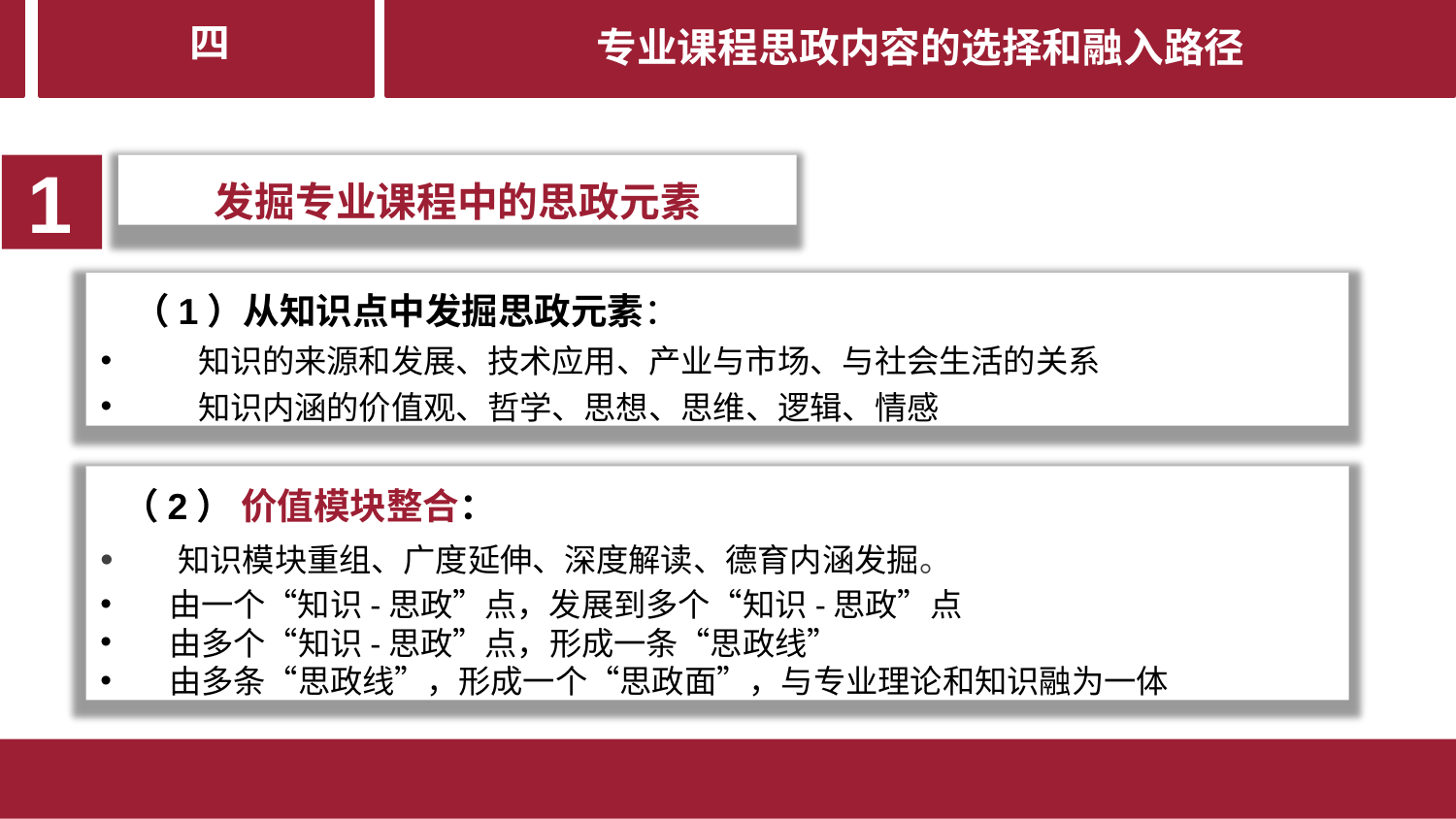

四
# 专业课程思政内容的选择和融入路径

1

发掘专业课程中的思政元素

（1）从知识点中发掘思政元素：
知识的来源和发展、技术应用、产业与市场、与社会生活的关系
知识内涵的价值观、哲学、思想、思维、逻辑、情感

（2） 价值模块整合：
知识模块重组、广度延伸、深度解读、德育内涵发掘。
由一个“知识-思政”点，发展到多个“知识-思政”点
由多个“知识-思政”点，形成一条“思政线”
由多条“思政线”，形成一个“思政面”，与专业理论和知识融为一体